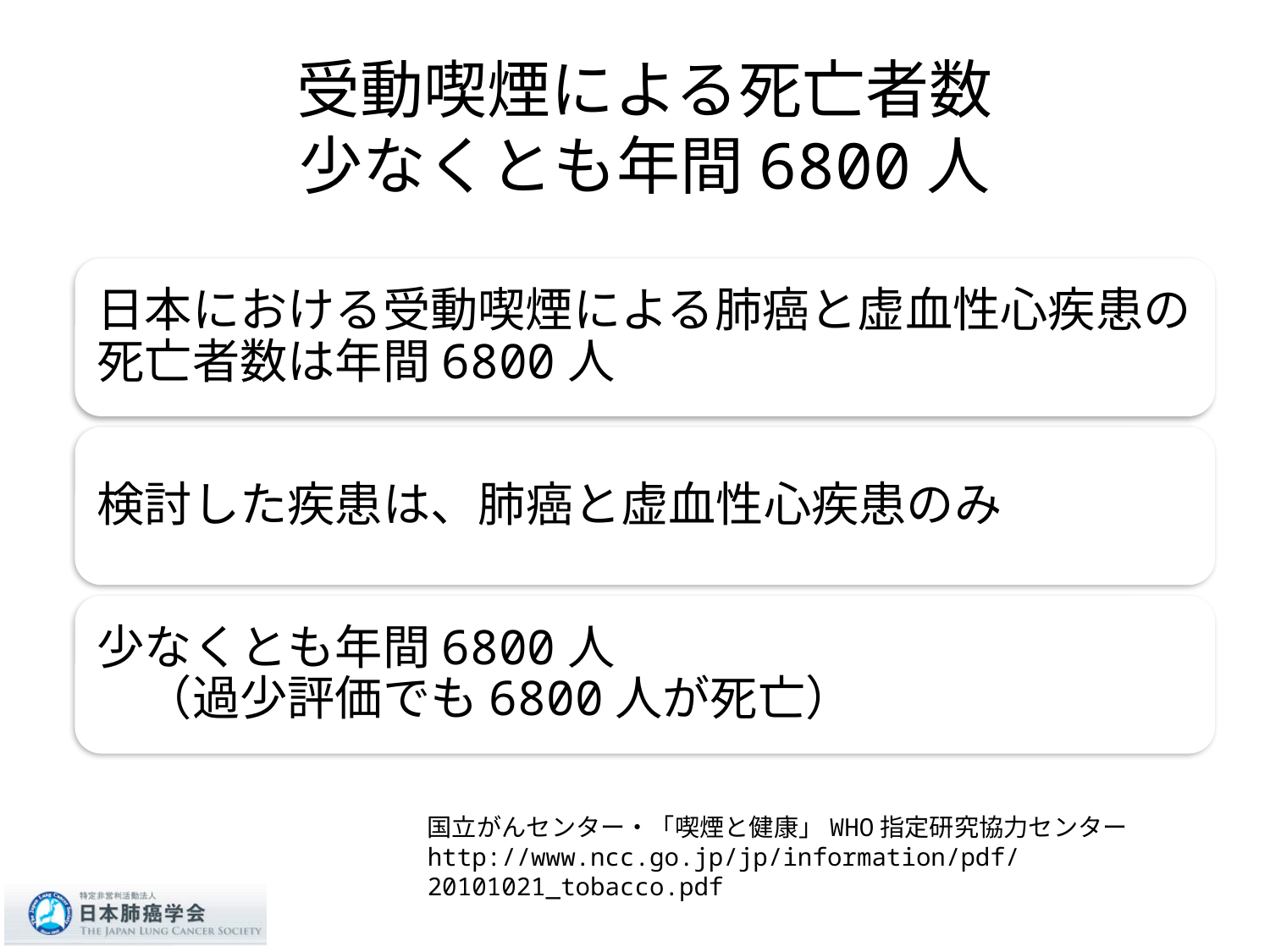

# 受動喫煙による死亡者数 少なくとも年間6800人
日本における受動喫煙による肺癌と虚血性心疾患の死亡者数は年間6800人
検討した疾患は、肺癌と虚血性心疾患のみ
少なくとも年間6800人　　　　　　　　　　　　　（過少評価でも6800人が死亡）
国立がんセンター・「喫煙と健康」WHO指定研究協力センター
http://www.ncc.go.jp/jp/information/pdf/20101021_tobacco.pdf